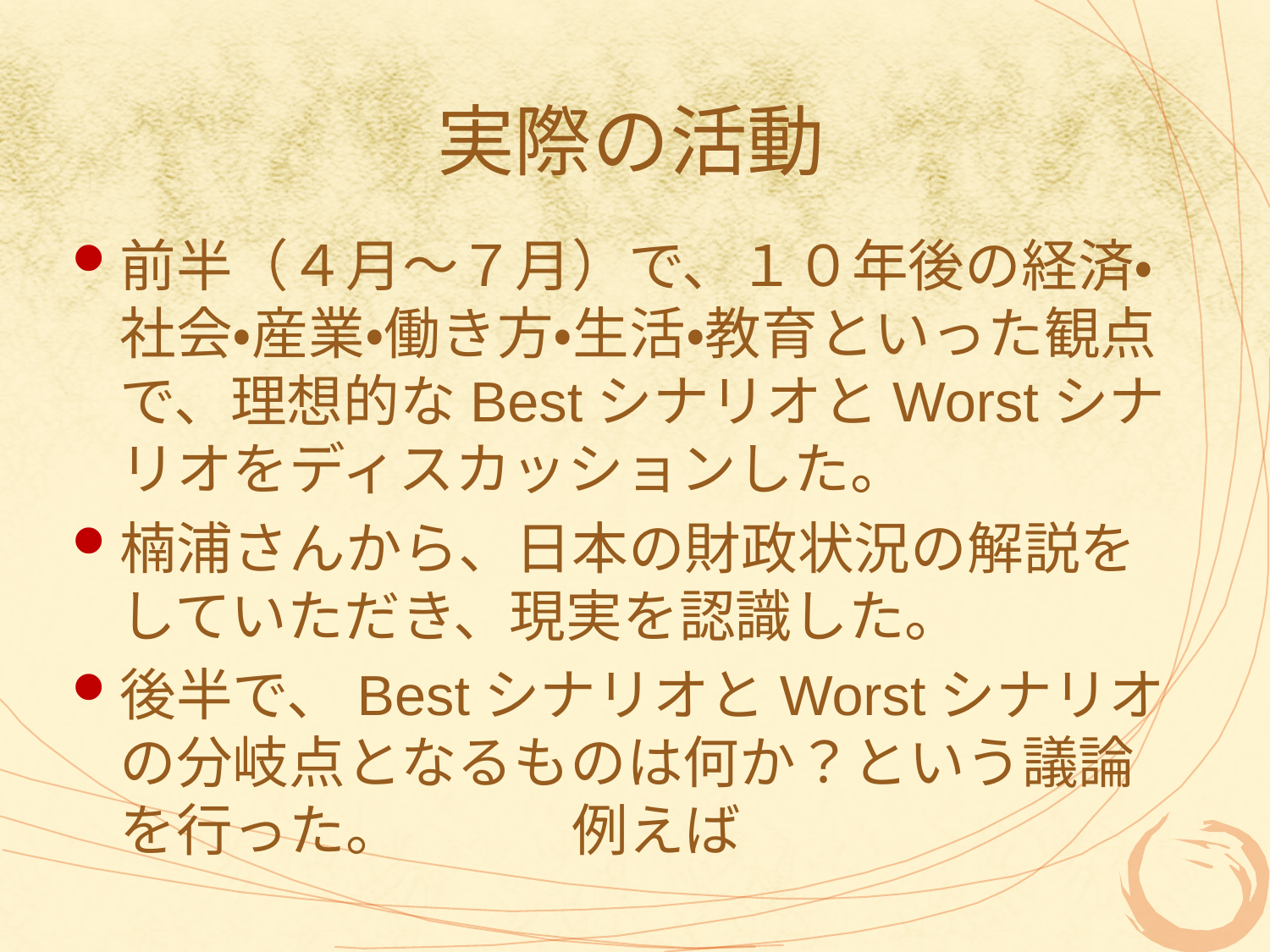

# 実際の活動
前半（４月～７月）で、１０年後の経済・社会・産業・働き方・生活・教育といった観点で、理想的なBestシナリオとWorstシナリオをディスカッションした。
楠浦さんから、日本の財政状況の解説をしていただき、現実を認識した。
後半で、BestシナリオとWorstシナリオの分岐点となるものは何か？という議論を行った。　　　例えば